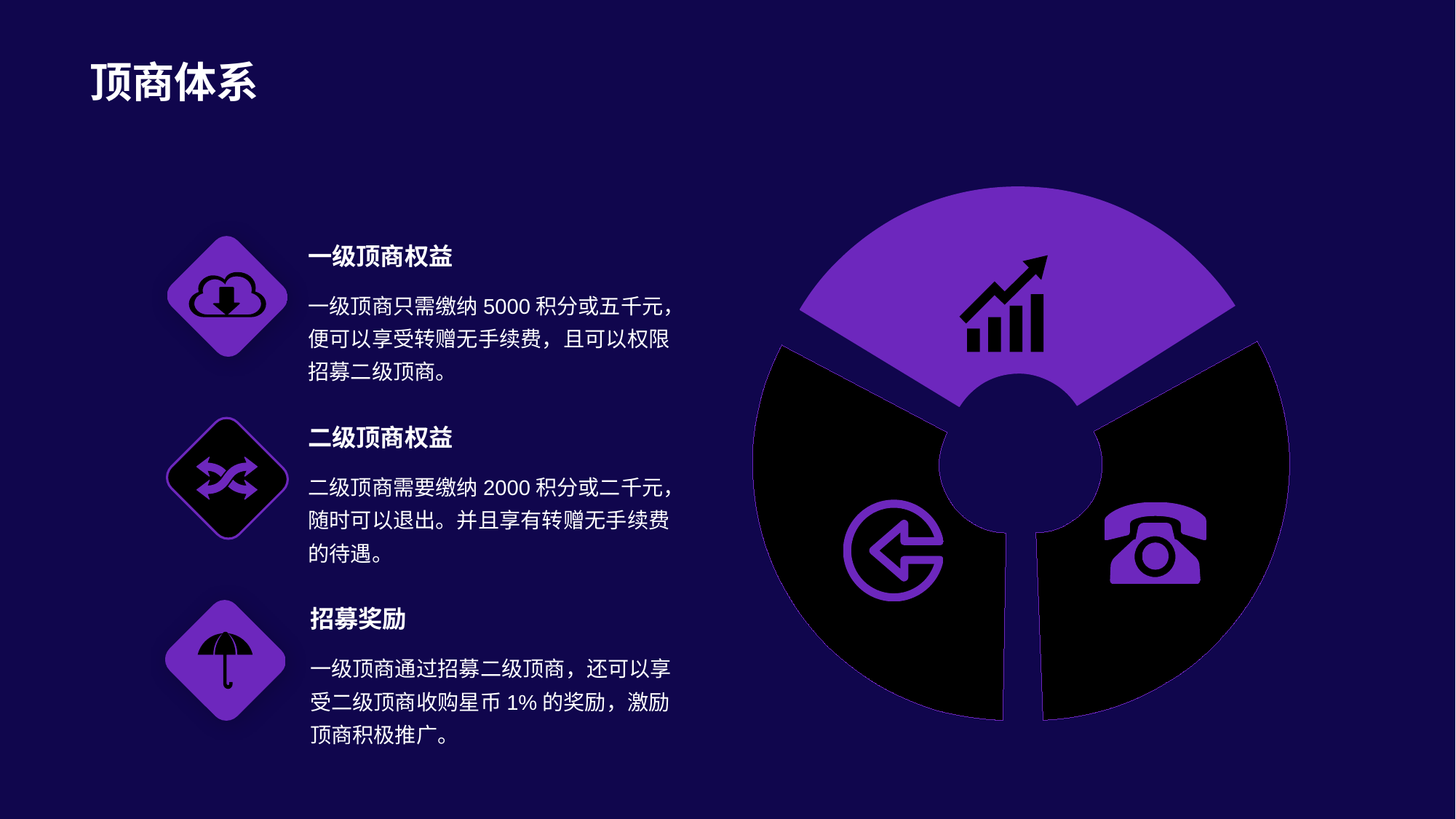

顶商体系

一级顶商权益

一级顶商只需缴纳5000积分或五千元，便可以享受转赠无手续费，且可以权限招募二级顶商。
二级顶商权益

二级顶商需要缴纳2000积分或二千元，随时可以退出。并且享有转赠无手续费的待遇。
招募奖励

一级顶商通过招募二级顶商，还可以享受二级顶商收购星币1%的奖励，激励顶商积极推广。